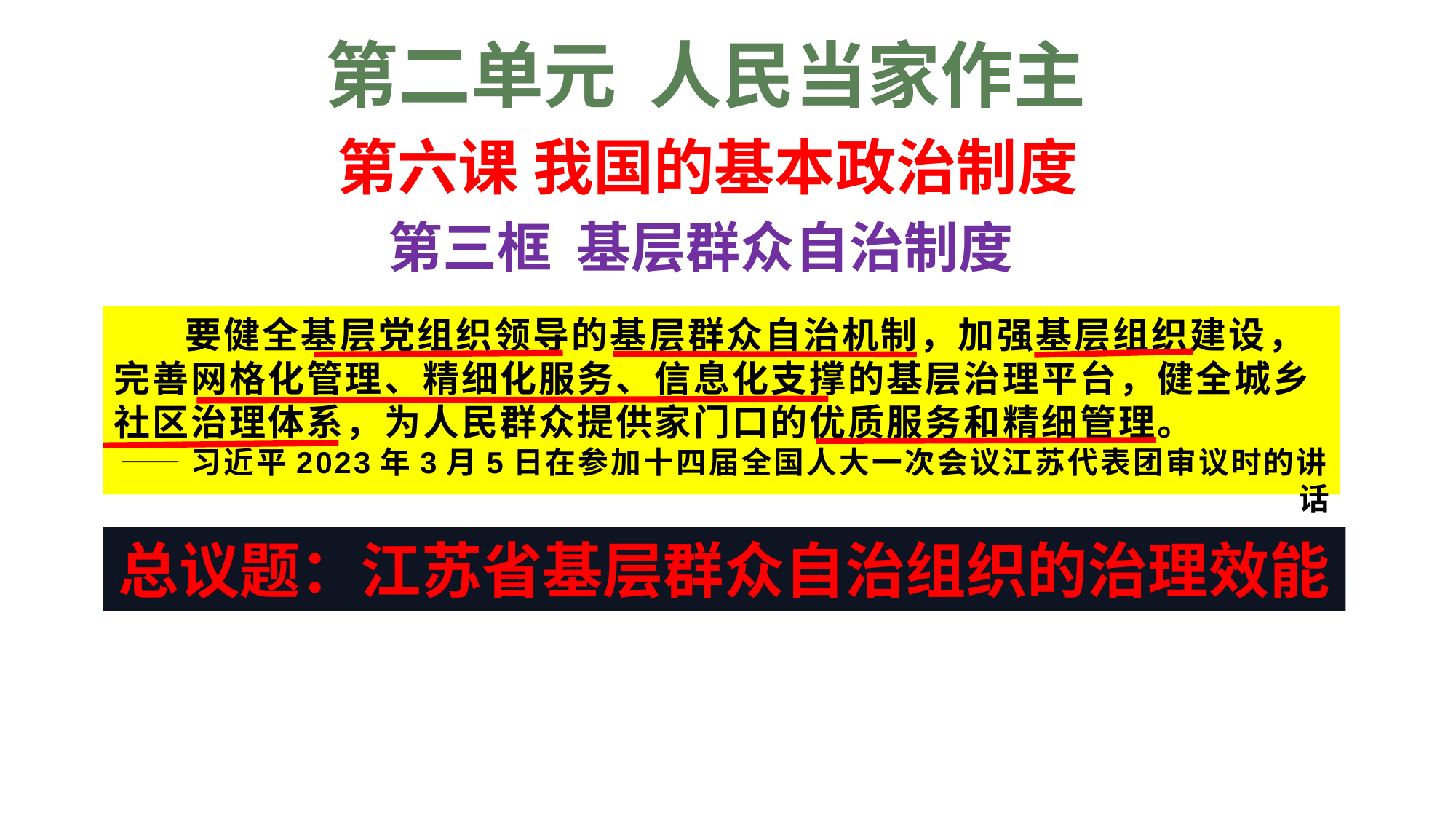

第二单元  人民当家作主
第六课 我国的基本政治制度
第三框  基层群众自治制度度
      要健全基层党组织领导的基层群众自治机制，加强基层组织建设，完善网格化管理、精细化服务、信息化支撑的基层治理平台，健全城乡社区治理体系，为人民群众提供家门口的优质服务和精细管理。
——习近平2023年3月5日在参加十四届全国人大一次会议江苏代表团审议时的讲话
总议题：江苏省基层群众自治组织的治理效能